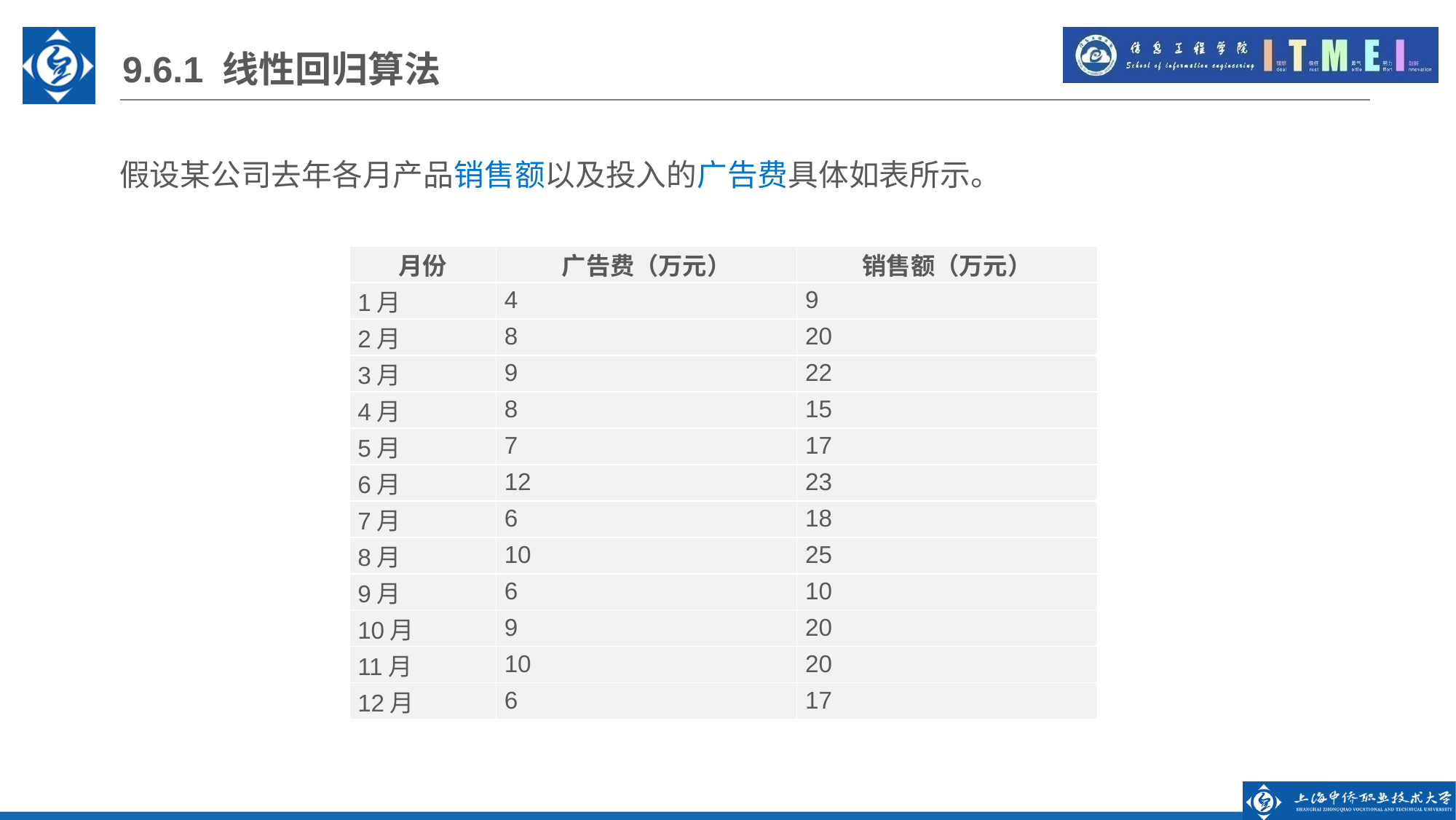

9.6.1 线性回归算法
假设某公司去年各月产品销售额以及投入的广告费具体如表所示。
| 月份 | 广告费（万元） | 销售额（万元） |
| --- | --- | --- |
| 1月 | 4 | 9 |
| 2月 | 8 | 20 |
| 3月 | 9 | 22 |
| 4月 | 8 | 15 |
| 5月 | 7 | 17 |
| 6月 | 12 | 23 |
| 7月 | 6 | 18 |
| 8月 | 10 | 25 |
| 9月 | 6 | 10 |
| 10月 | 9 | 20 |
| 11月 | 10 | 20 |
| 12月 | 6 | 17 |